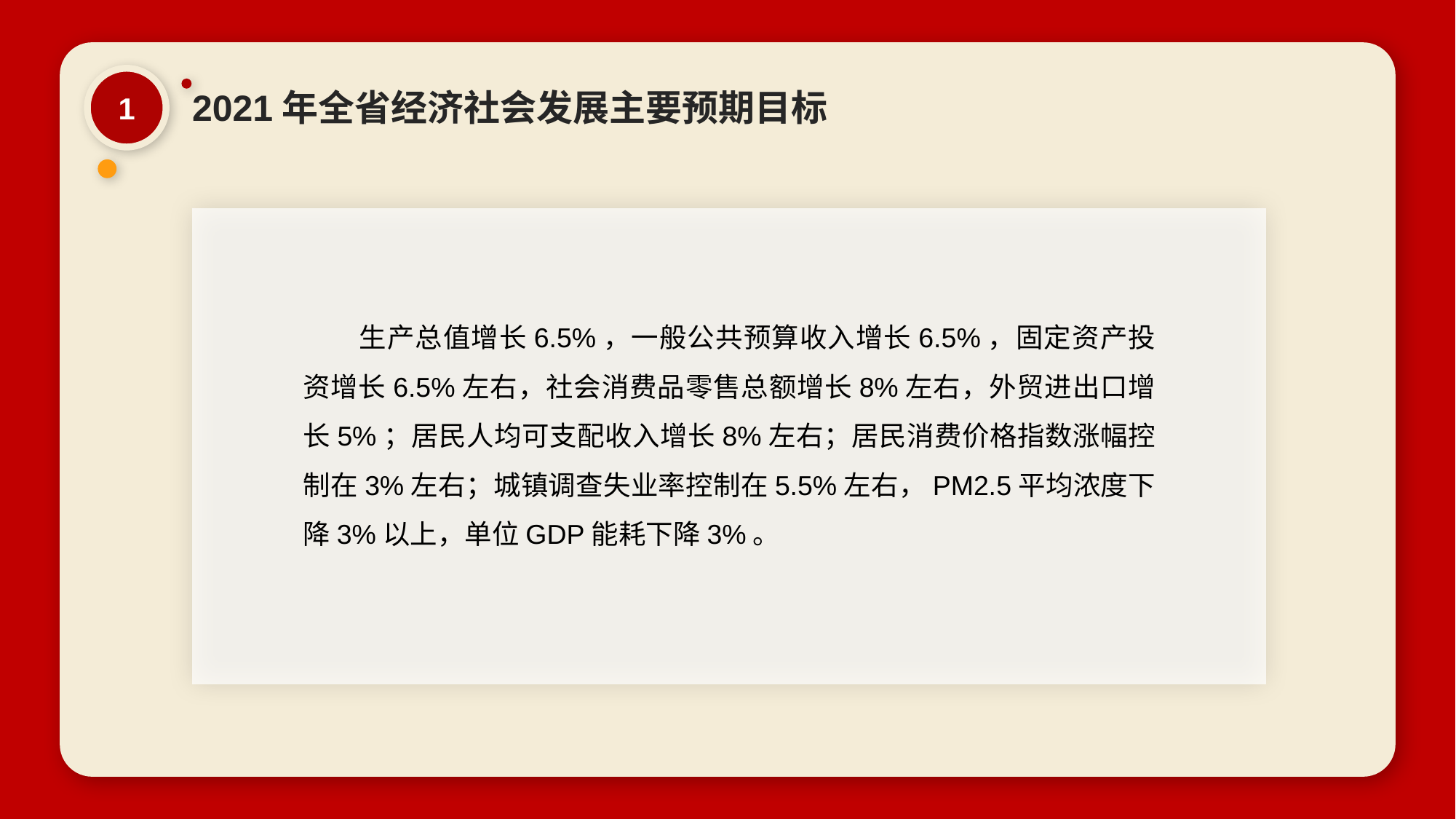

1
2021年全省经济社会发展主要预期目标

       生产总值增长6.5%，一般公共预算收入增长6.5%，固定资产投资增长6.5%左右，社会消费品零售总额增长8%左右，外贸进出口增长5%；居民人均可支配收入增长8%左右；居民消费价格指数涨幅控制在3%左右；城镇调查失业率控制在5.5%左右，PM2.5平均浓度下降3%以上，单位GDP能耗下降3%。